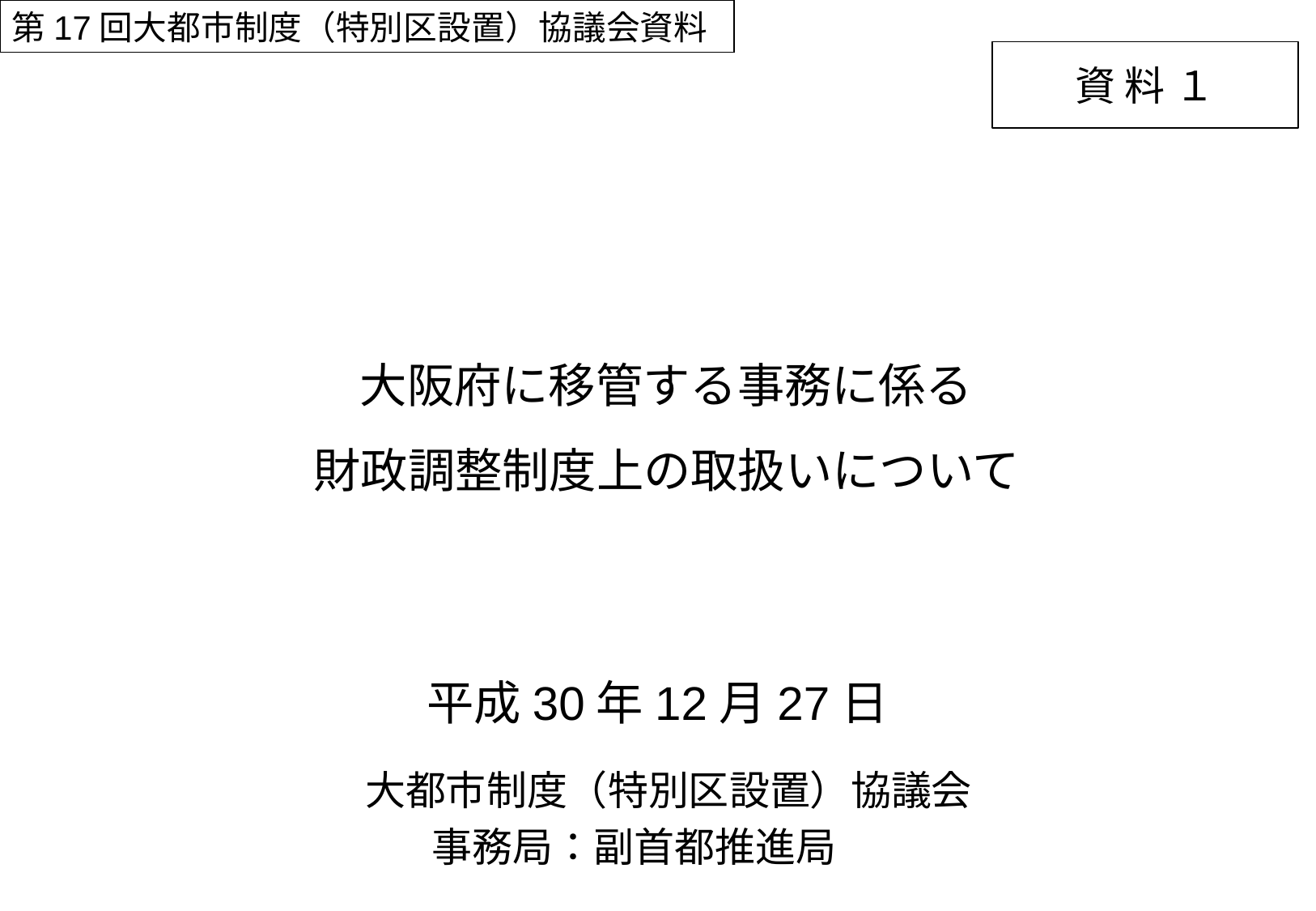

第17回大都市制度（特別区設置）協議会資料
資 料 １
大阪府に移管する事務に係る
財政調整制度上の取扱いについて
平成30年12月27日

 大都市制度（特別区設置）協議会
事務局：副首都推進局